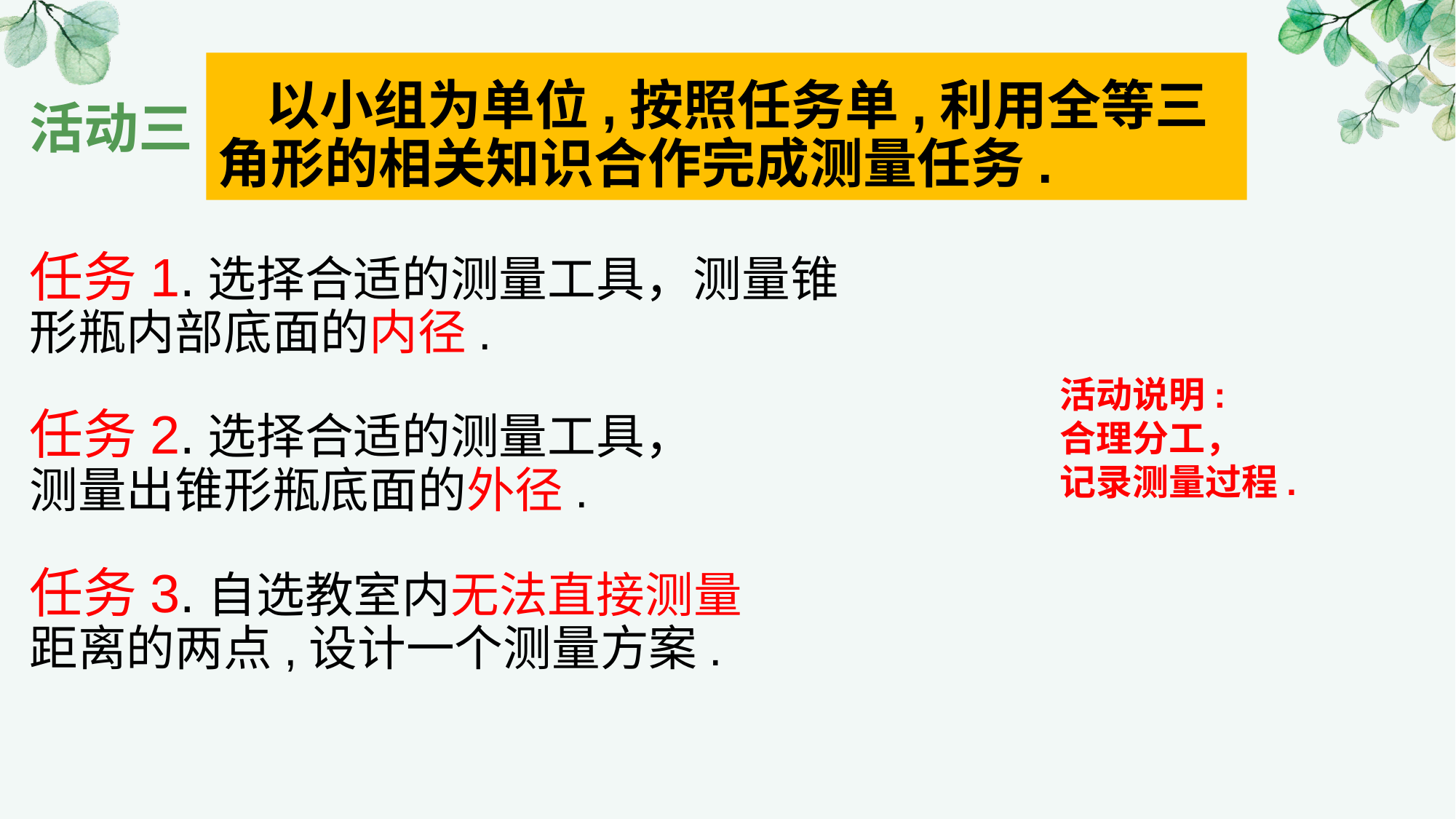

以小组为单位,按照任务单,利用全等三角形的相关知识合作完成测量任务.
活动三
任务1.选择合适的测量工具，测量锥形瓶内部底面的内径.
活动说明:
合理分工，
记录测量过程.
任务2.选择合适的测量工具，
测量出锥形瓶底面的外径.
任务3.自选教室内无法直接测量
距离的两点,设计一个测量方案.